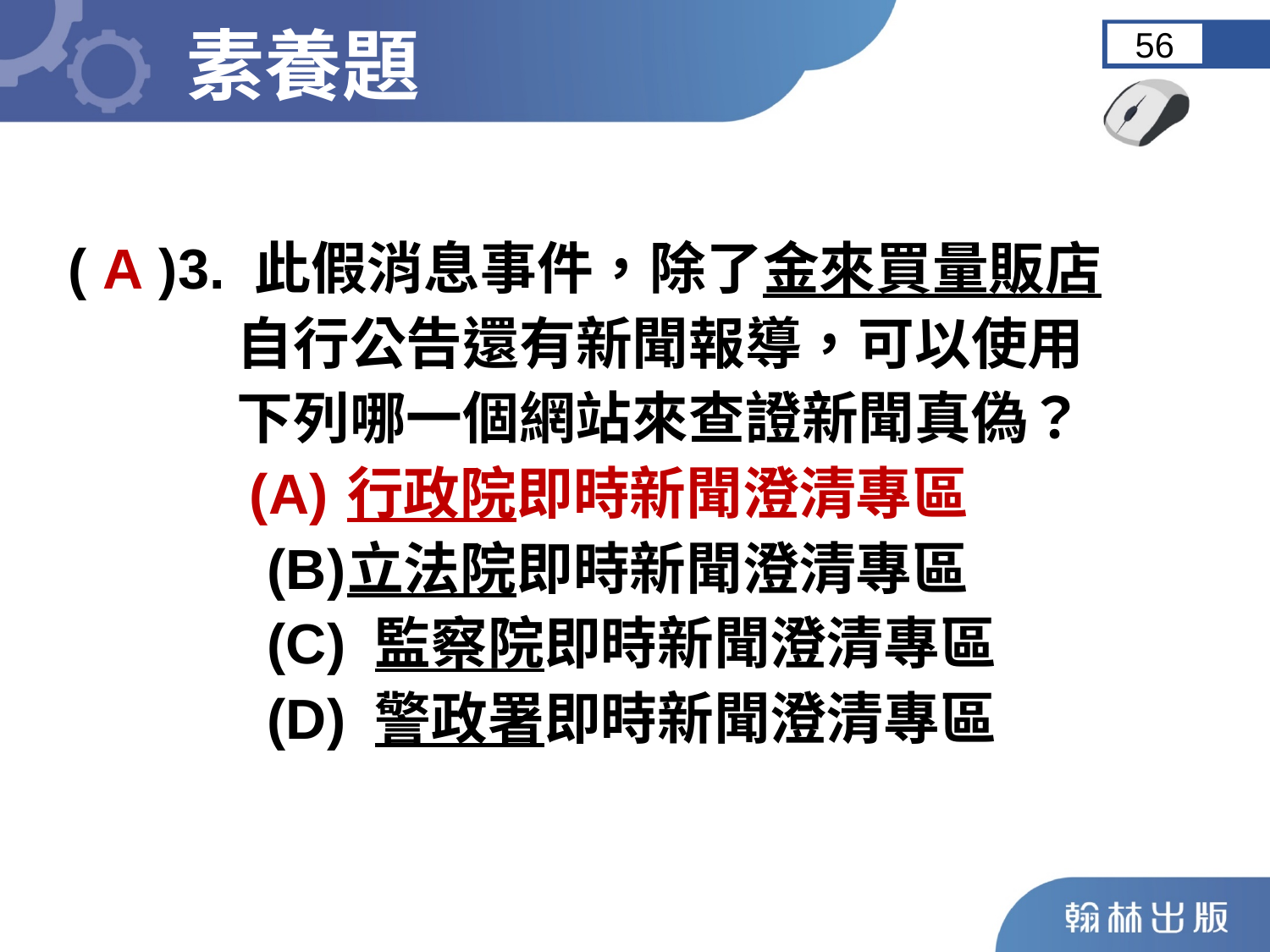

素養題

56
( A )3. 此假消息事件，除了金來買量販店
            自行公告還有新聞報導，可以使用
            下列哪一個網站來查證新聞真偽？
	          (A)	行政院即時新聞澄清專區
	 	   (B)	立法院即時新聞澄清專區
		   (C) 監察院即時新聞澄清專區
		   (D) 警政署即時新聞澄清專區